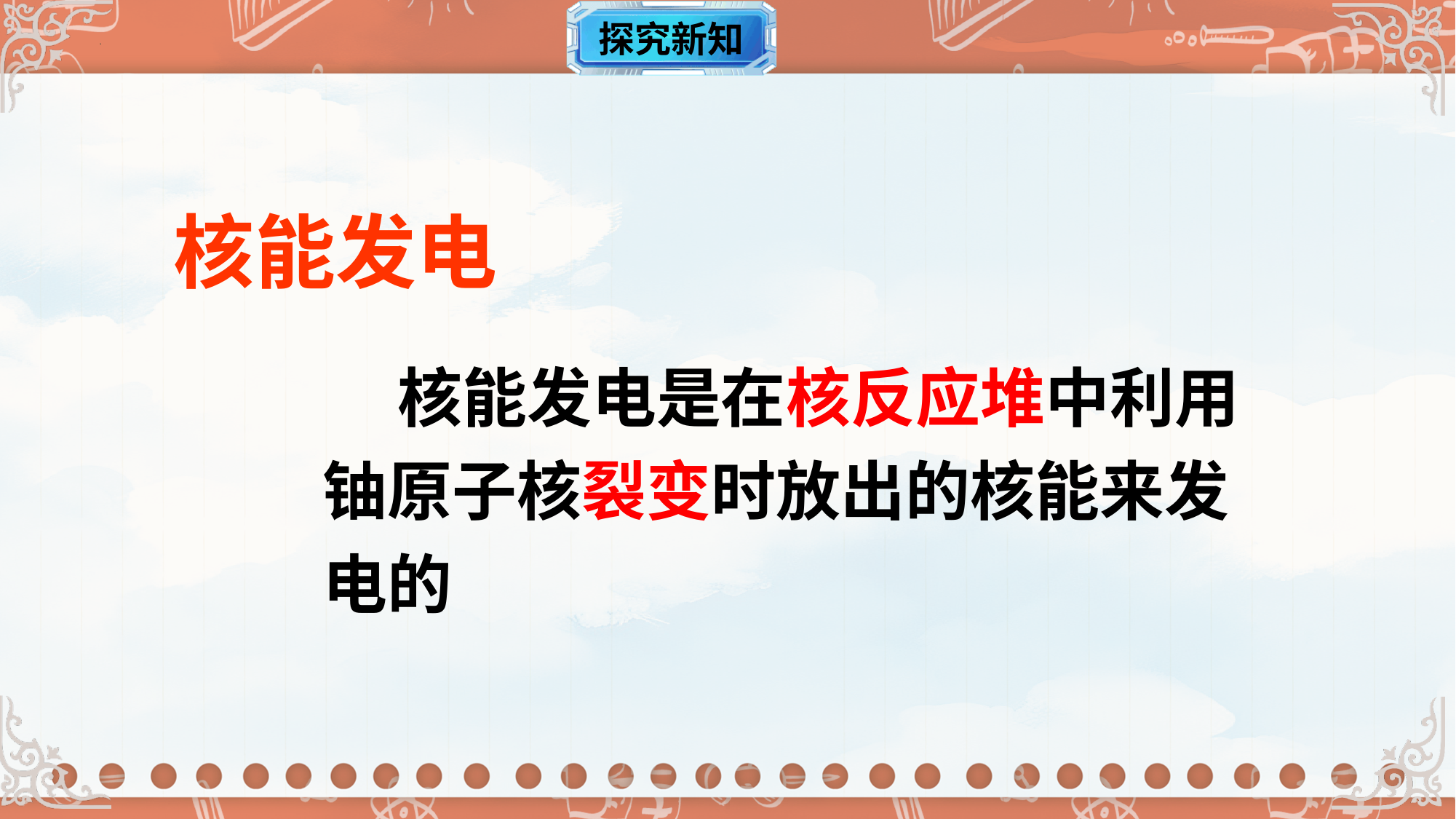

核能发电
    核能发电是在核反应堆中利用铀原子核裂变时放出的核能来发电的